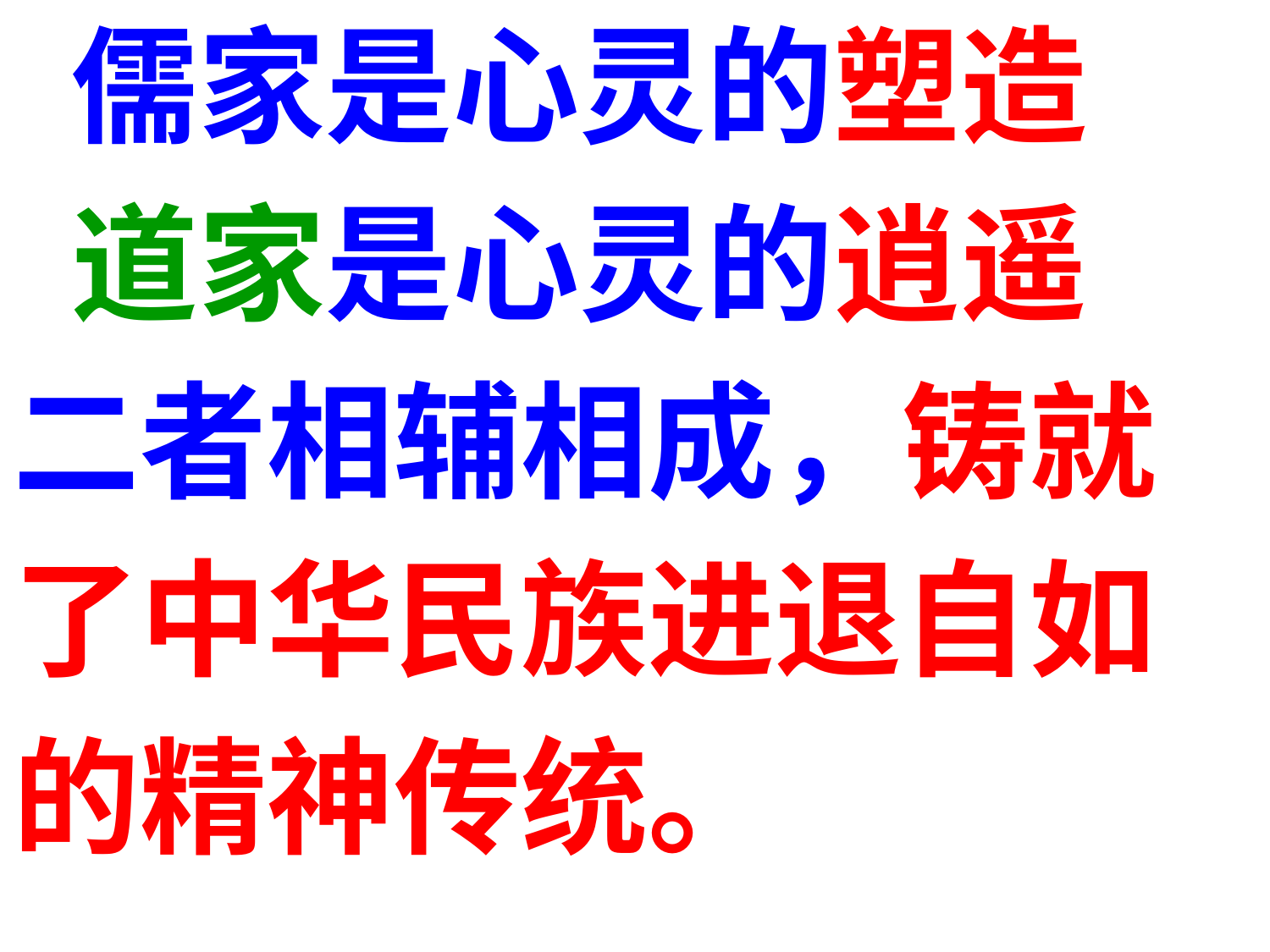

儒家是心灵的塑造
 道家是心灵的逍遥
二者相辅相成，铸就
了中华民族进退自如
的精神传统。